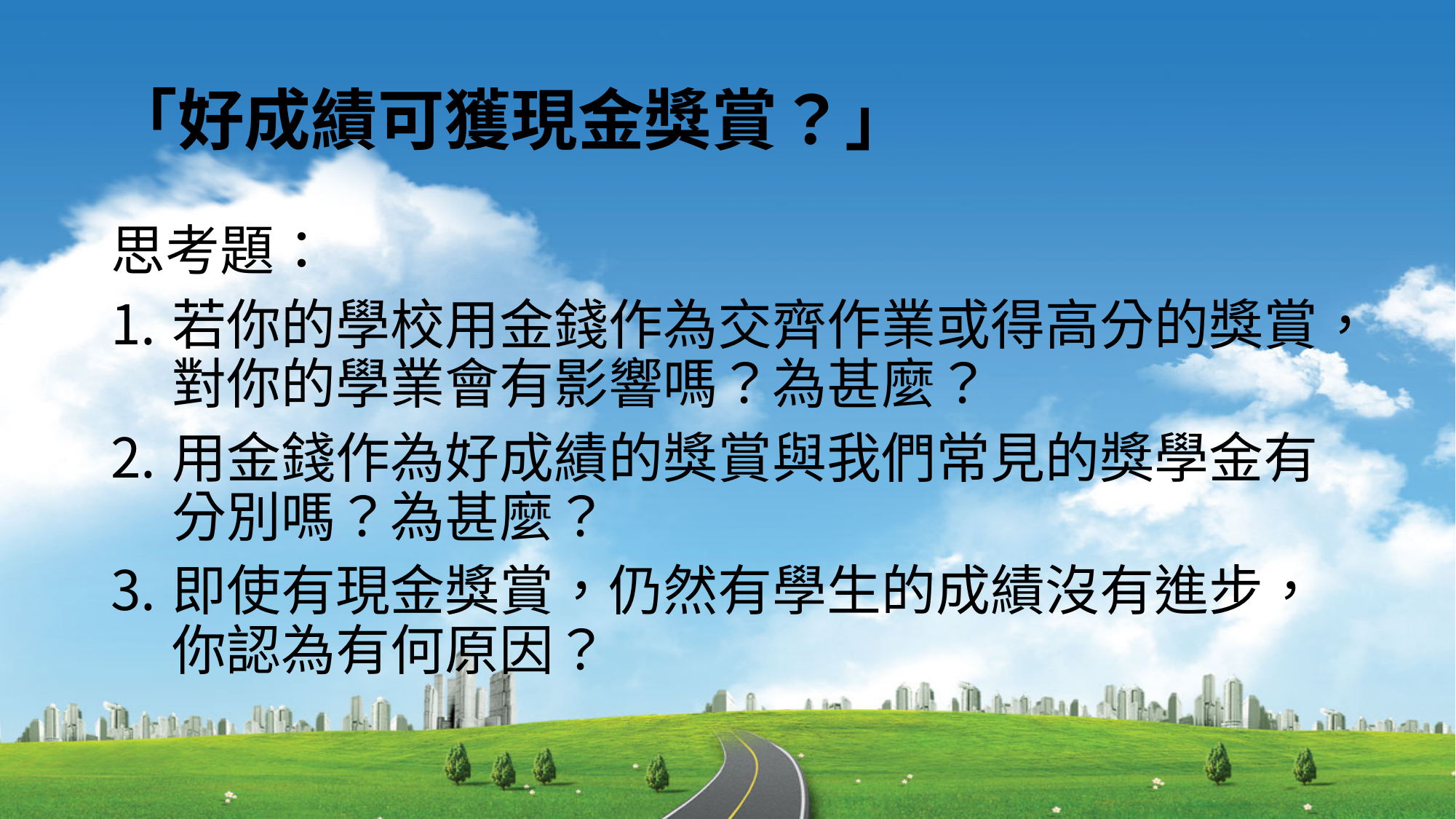

# 「好成績可獲現金獎賞？」
思考題：
若你的學校用金錢作為交齊作業或得高分的獎賞，對你的學業會有影響嗎？為甚麼？
用金錢作為好成績的獎賞與我們常見的獎學金有分別嗎？為甚麼？
即使有現金獎賞，仍然有學生的成績沒有進步，你認為有何原因？